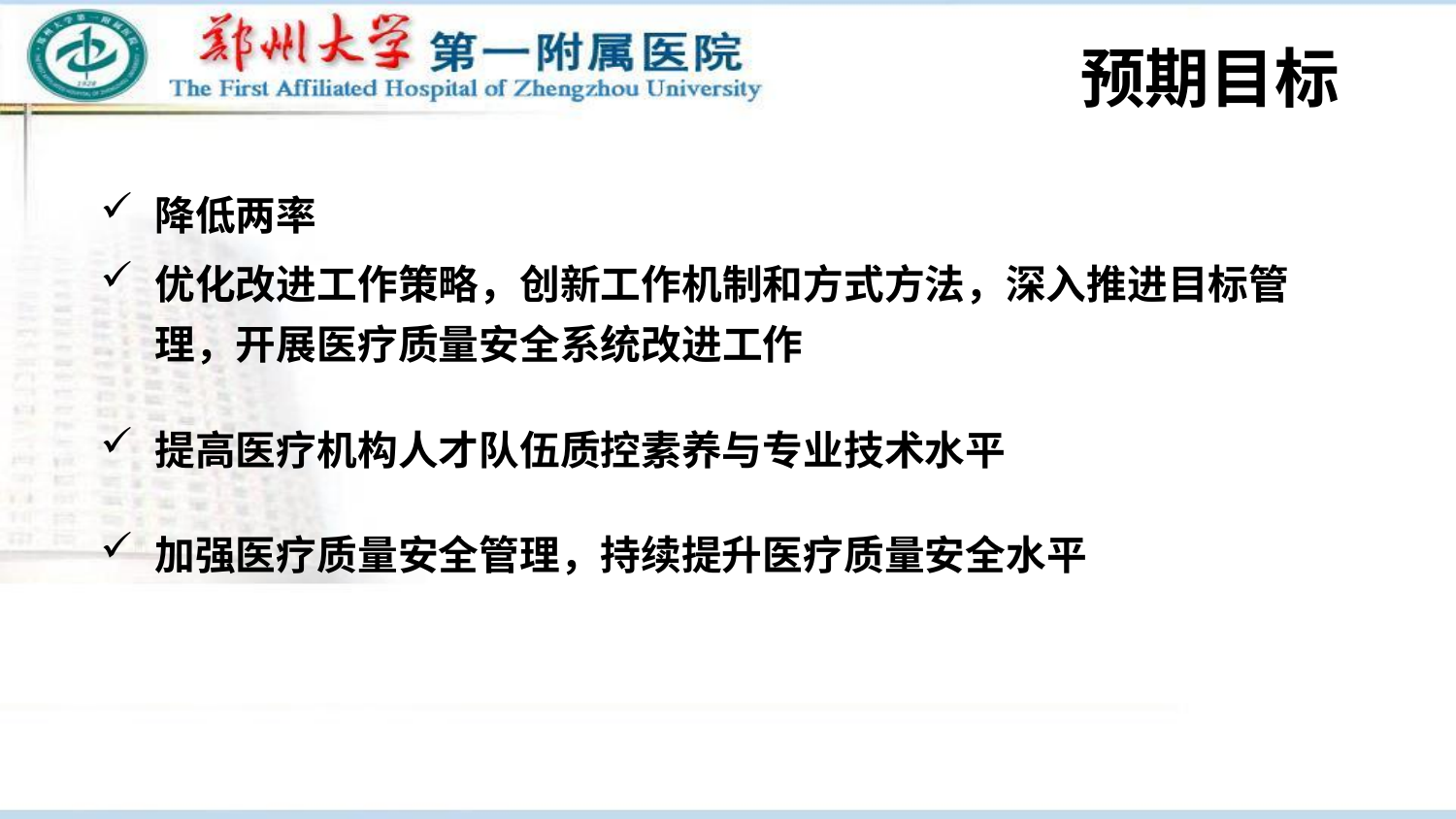

# 预期目标
降低两率
优化改进工作策略，创新工作机制和方式方法，深入推进目标管理，开展医疗质量安全系统改进工作
提高医疗机构人才队伍质控素养与专业技术水平
加强医疗质量安全管理，持续提升医疗质量安全水平